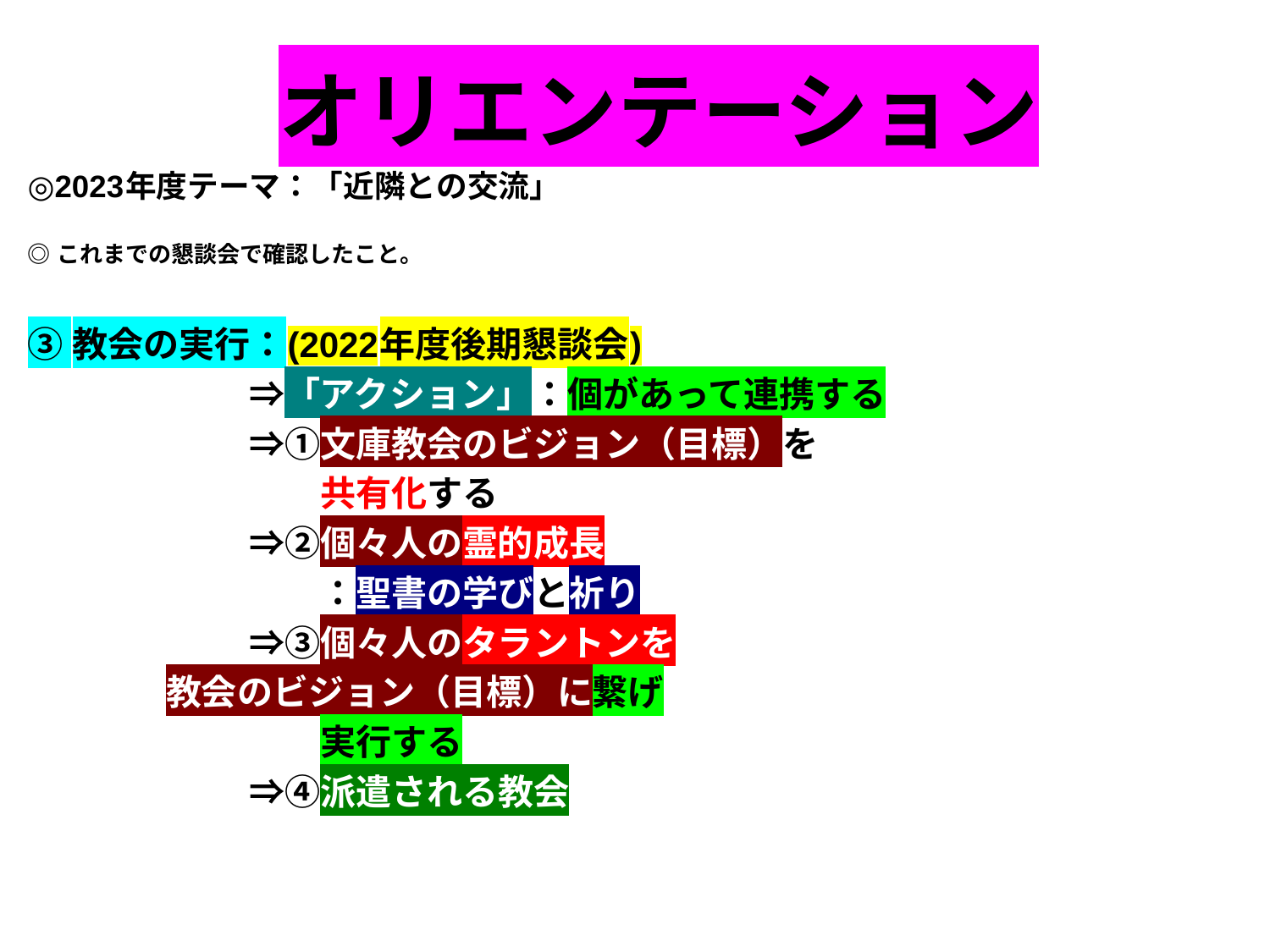

# オリエンテーション
◎2023年度テーマ：「近隣との交流」

◎ これまでの懇談会で確認したこと。

③ 教会の実行：(2022年度後期懇談会)
　　　　　　 ⇒「アクション」：個があって連携する
　　　　　　 ⇒①文庫教会のビジョン（目標）を
　　　　　　　　 共有化する
　　　　　　 ⇒②個々人の霊的成長
　　　　　　　　 ：聖書の学びと祈り
　　　　　　 ⇒③個々人のタラントンを
                 教会のビジョン（目標）に繋げ
　　　　　　　　 実行する
　　　　　　 ⇒④派遣される教会